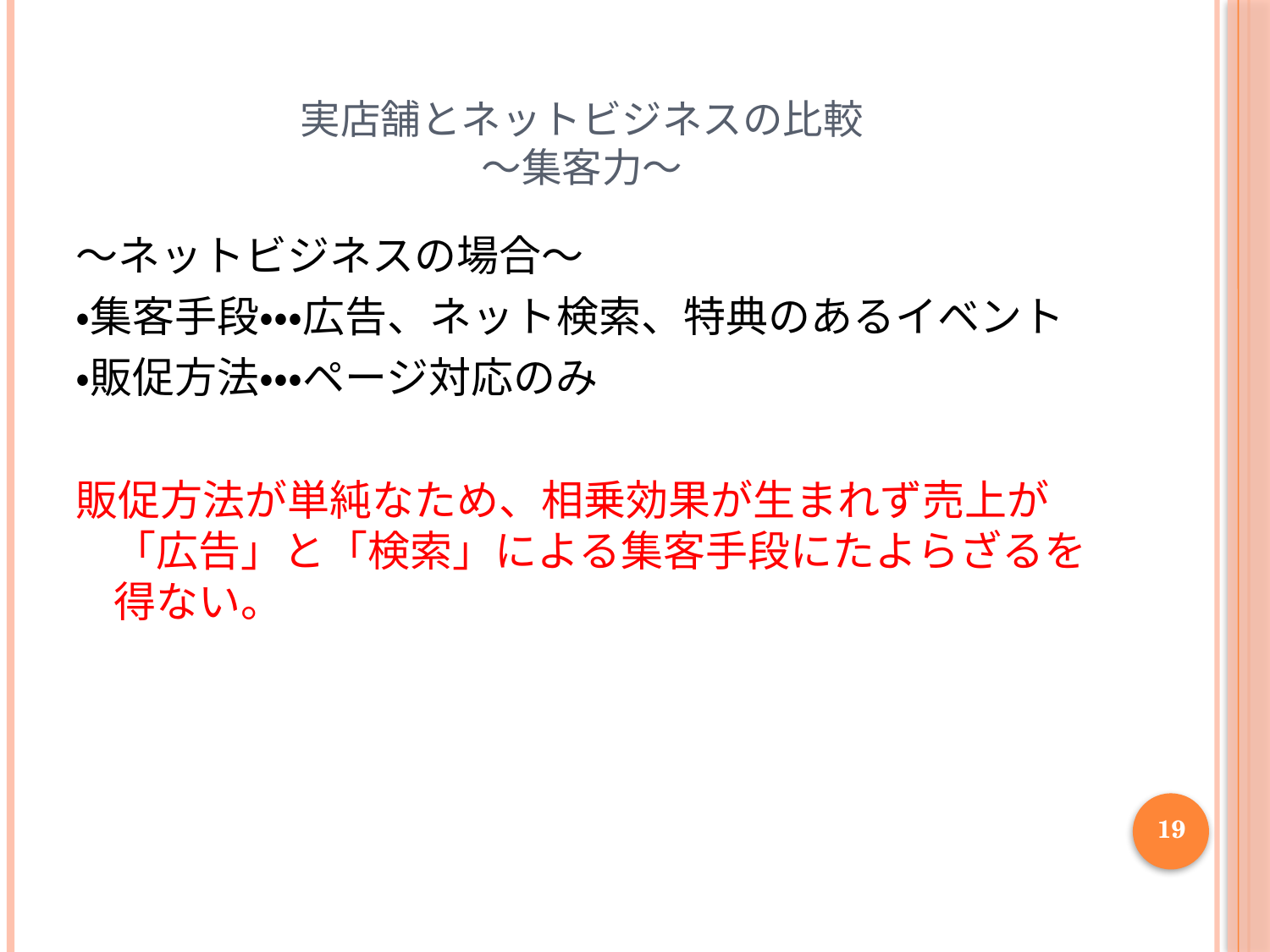

# 実店舗とネットビジネスの比較 ～集客力～
～ネットビジネスの場合～
・集客手段・・・広告、ネット検索、特典のあるイベント
・販促方法・・・ページ対応のみ

販促方法が単純なため、相乗効果が生まれず売上が「広告」と「検索」による集客手段にたよらざるを得ない。

19